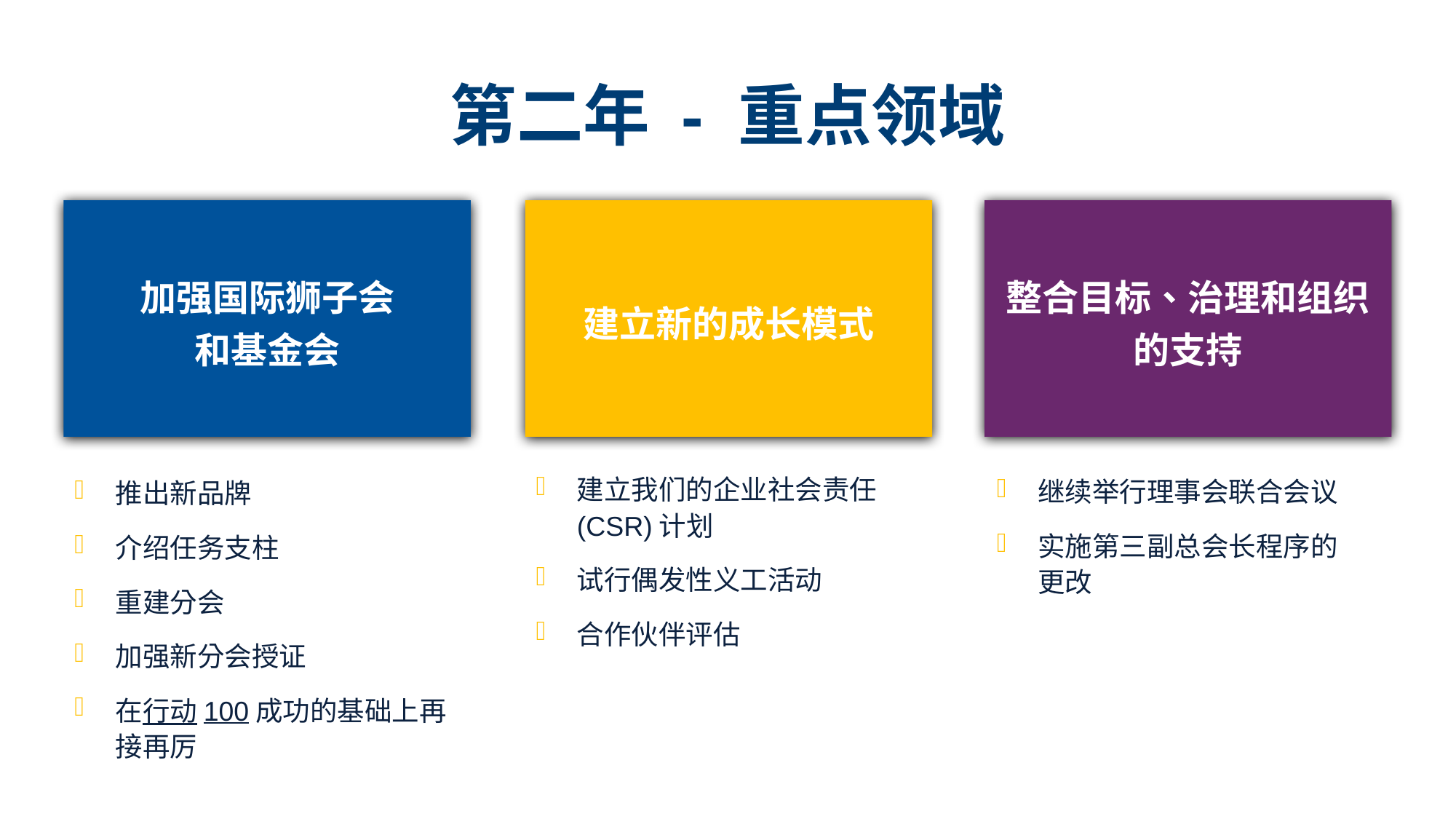

# 第二年 - 重点领域
加强国际狮子会
和基金会
建立新的成长模式
整合目标、治理和组织的支持
建立我们的企业社会责任(CSR)计划
试行偶发性义工活动
合作伙伴评估
继续举行理事会联合会议
实施第三副总会长程序的
更改
推出新品牌
介绍任务支柱
重建分会
加强新分会授证
在行动100成功的基础上再接再厉